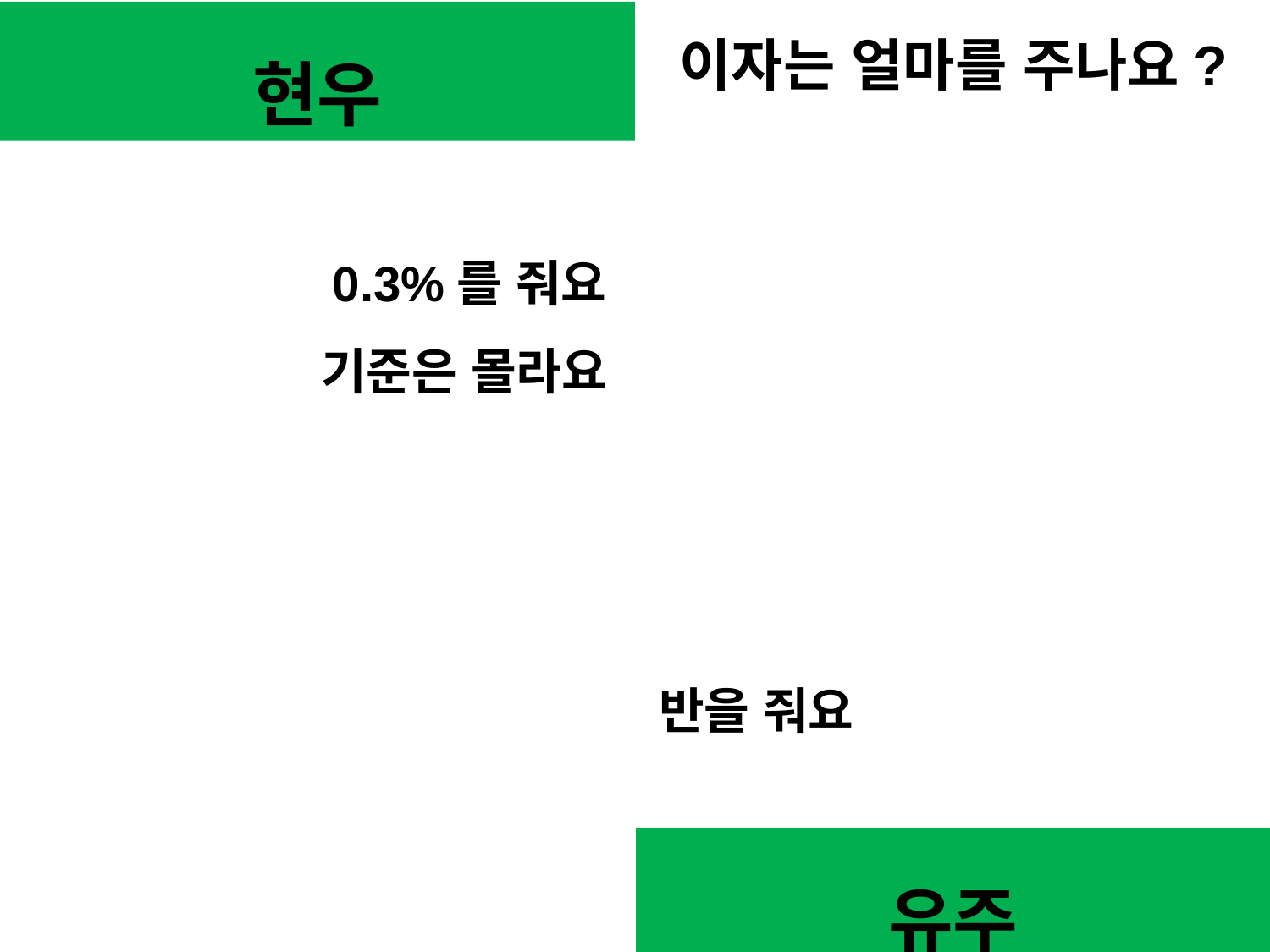

현우
이자는 얼마를 주나요?

0.3%를 줘요
기준은 몰라요
반을 줘요
유주